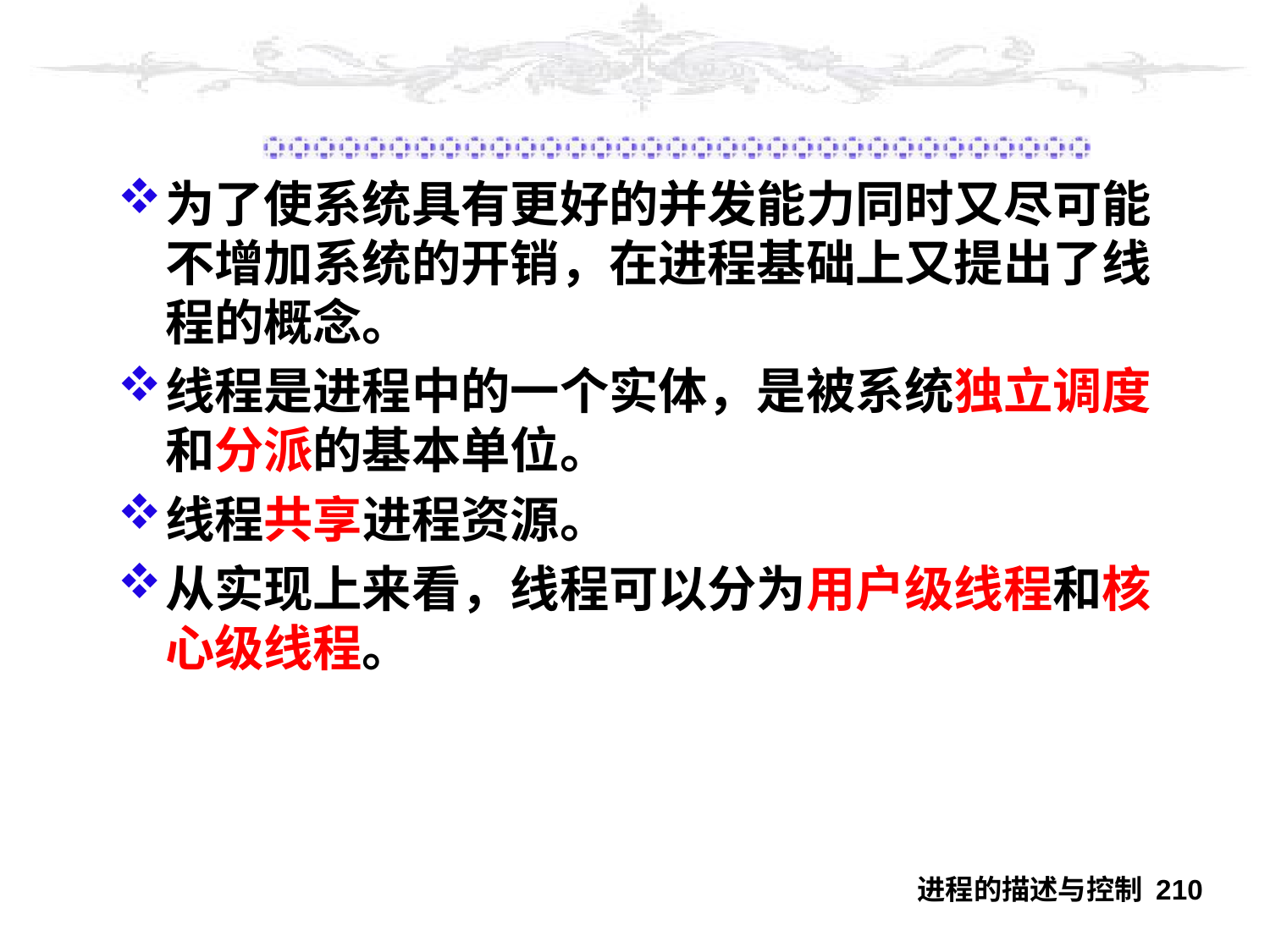

#
为了使系统具有更好的并发能力同时又尽可能不增加系统的开销，在进程基础上又提出了线程的概念。
线程是进程中的一个实体，是被系统独立调度和分派的基本单位。
线程共享进程资源。
从实现上来看，线程可以分为用户级线程和核心级线程。